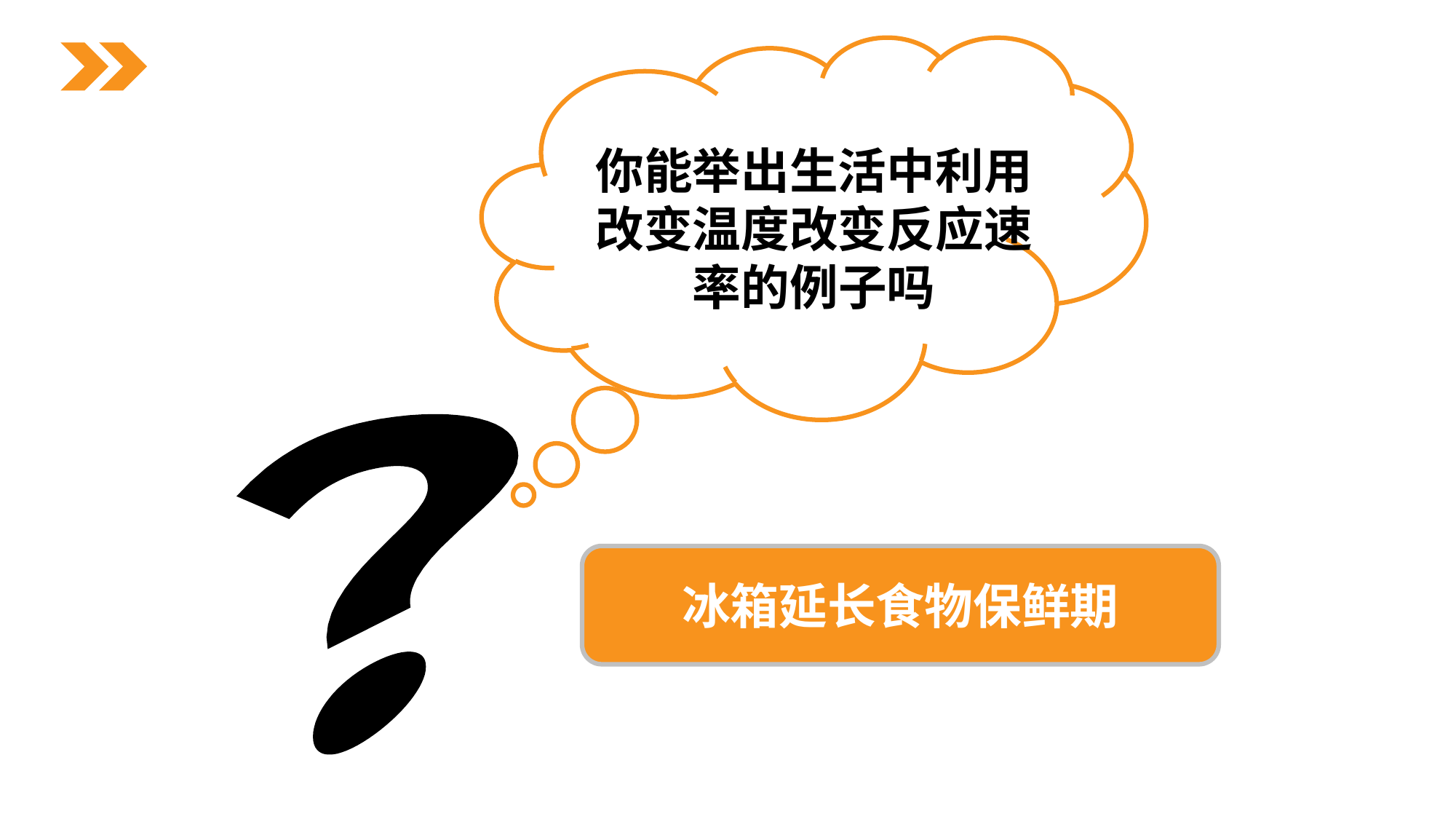

你能举出生活中利用改变温度改变反应速率的例子吗
？

冰箱延长食物保鲜期